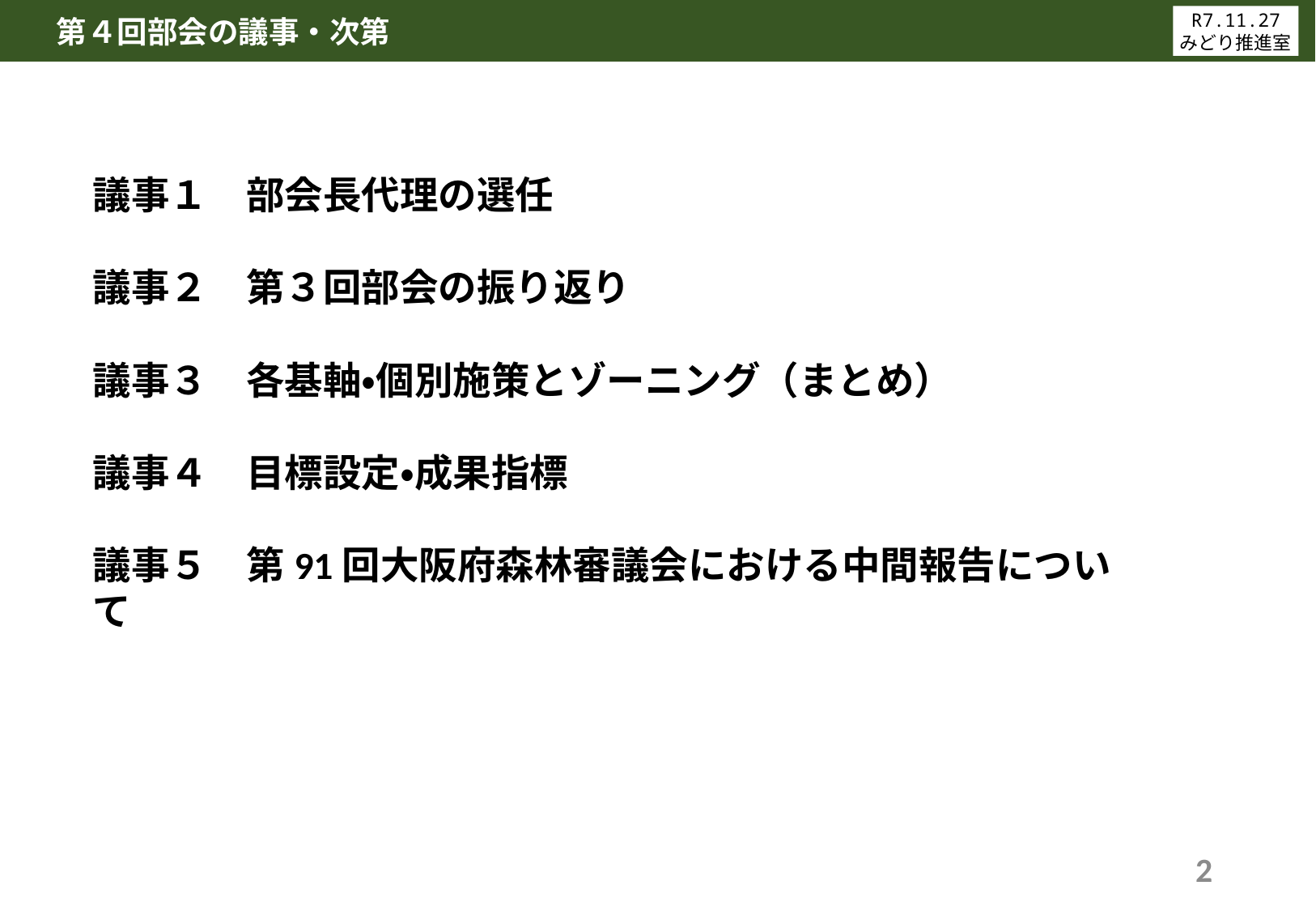

第４回部会の議事・次第
R7.11.27
みどり推進室
議事１　部会長代理の選任

議事２　第３回部会の振り返り

議事３　各基軸・個別施策とゾーニング（まとめ）

議事４　目標設定・成果指標

議事５　第91回大阪府森林審議会における中間報告について

2